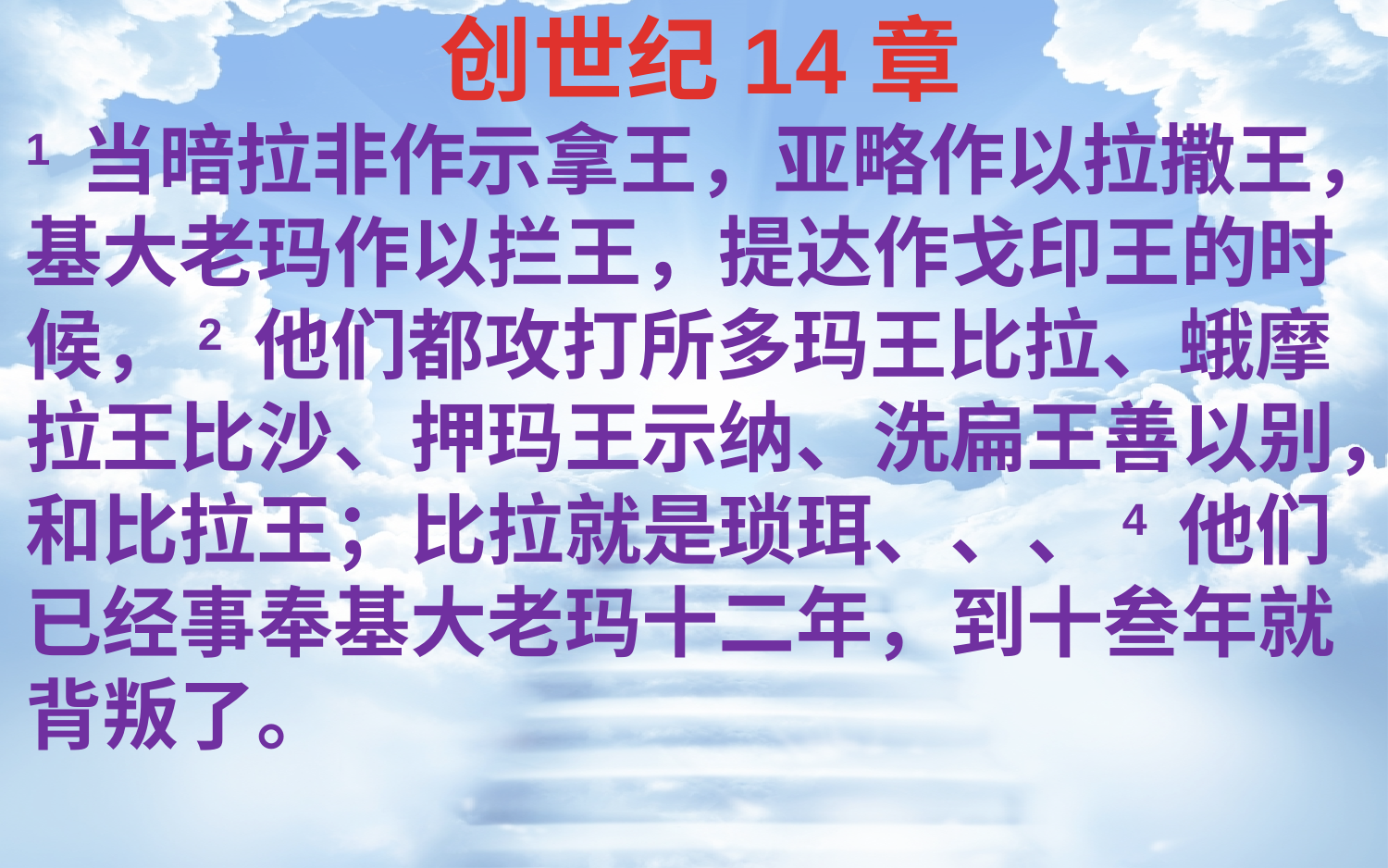

创世纪14章
1 当暗拉非作示拿王，亚略作以拉撒王，基大老玛作以拦王，提达作戈印王的时候，2 他们都攻打所多玛王比拉、蛾摩拉王比沙、押玛王示纳、洗扁王善以别，和比拉王；比拉就是琐珥、、、4 他们已经事奉基大老玛十二年，到十叁年就背叛了。